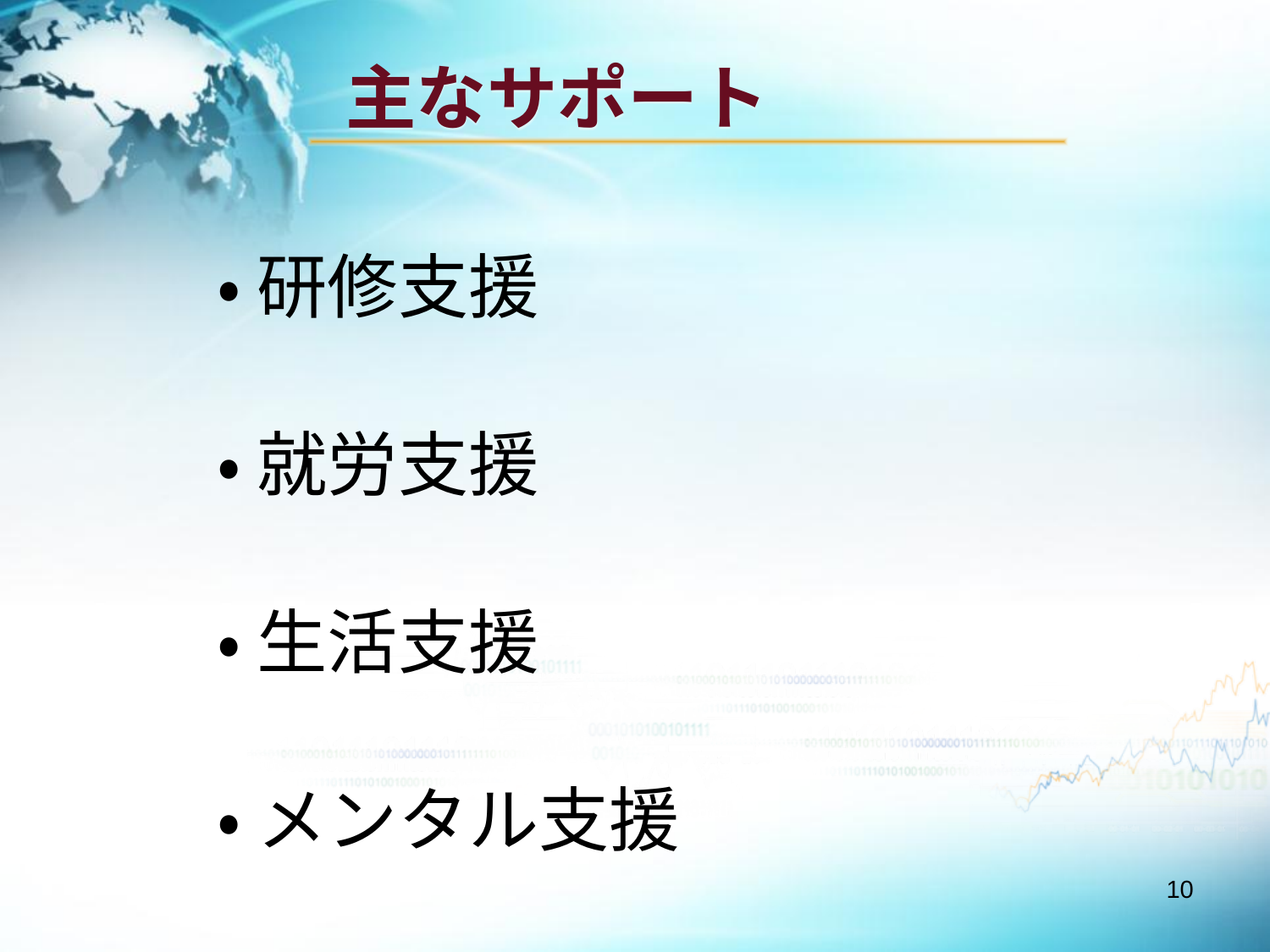

# 主なサポート
　・ 研修支援

　・ 就労支援

　・ 生活支援

　・ メンタル支援
10